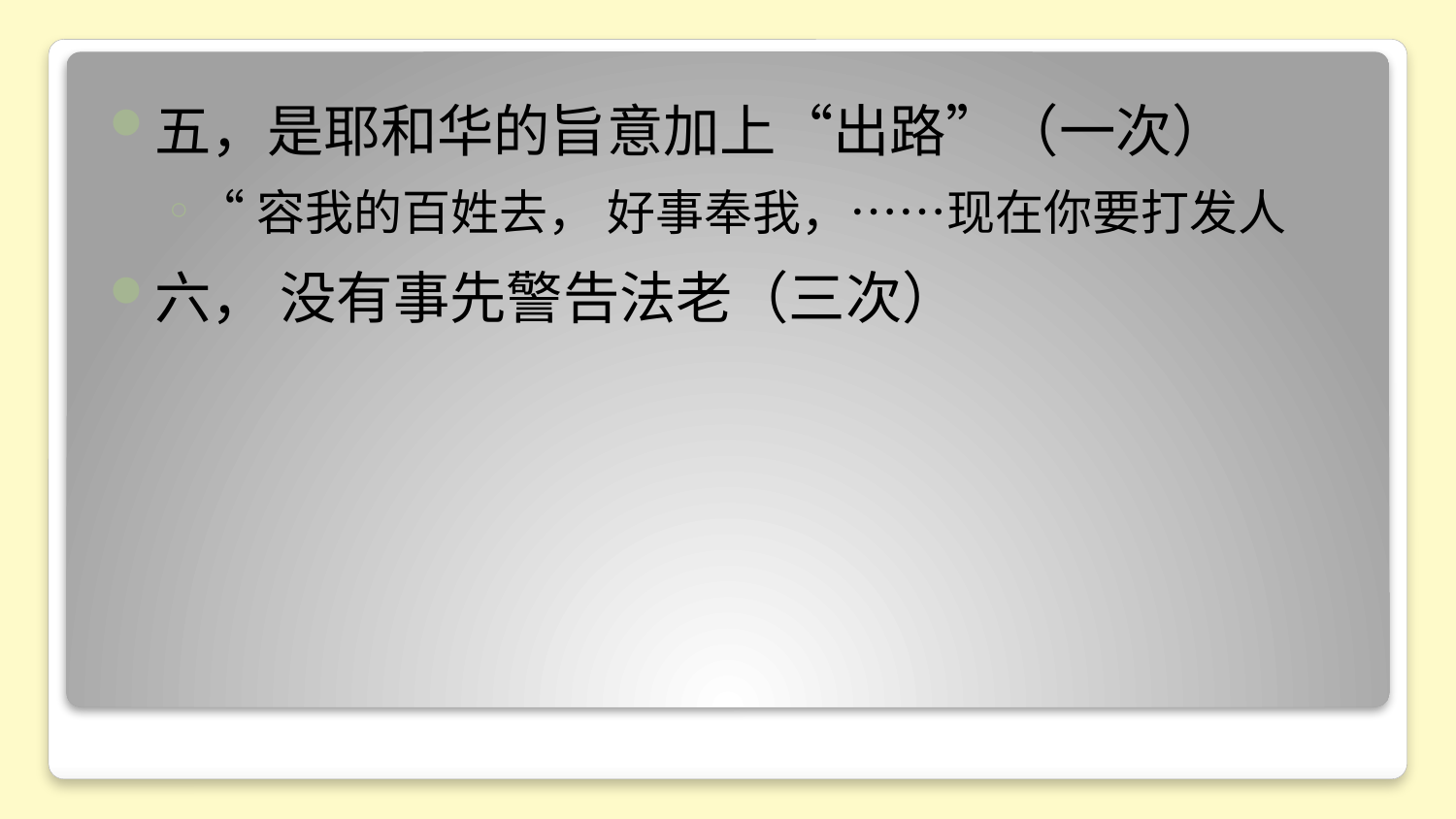

五，是耶和华的旨意加上“出路”（一次）
“容我的百姓去， 好事奉我，……现在你要打发人
六， 没有事先警告法老（三次）